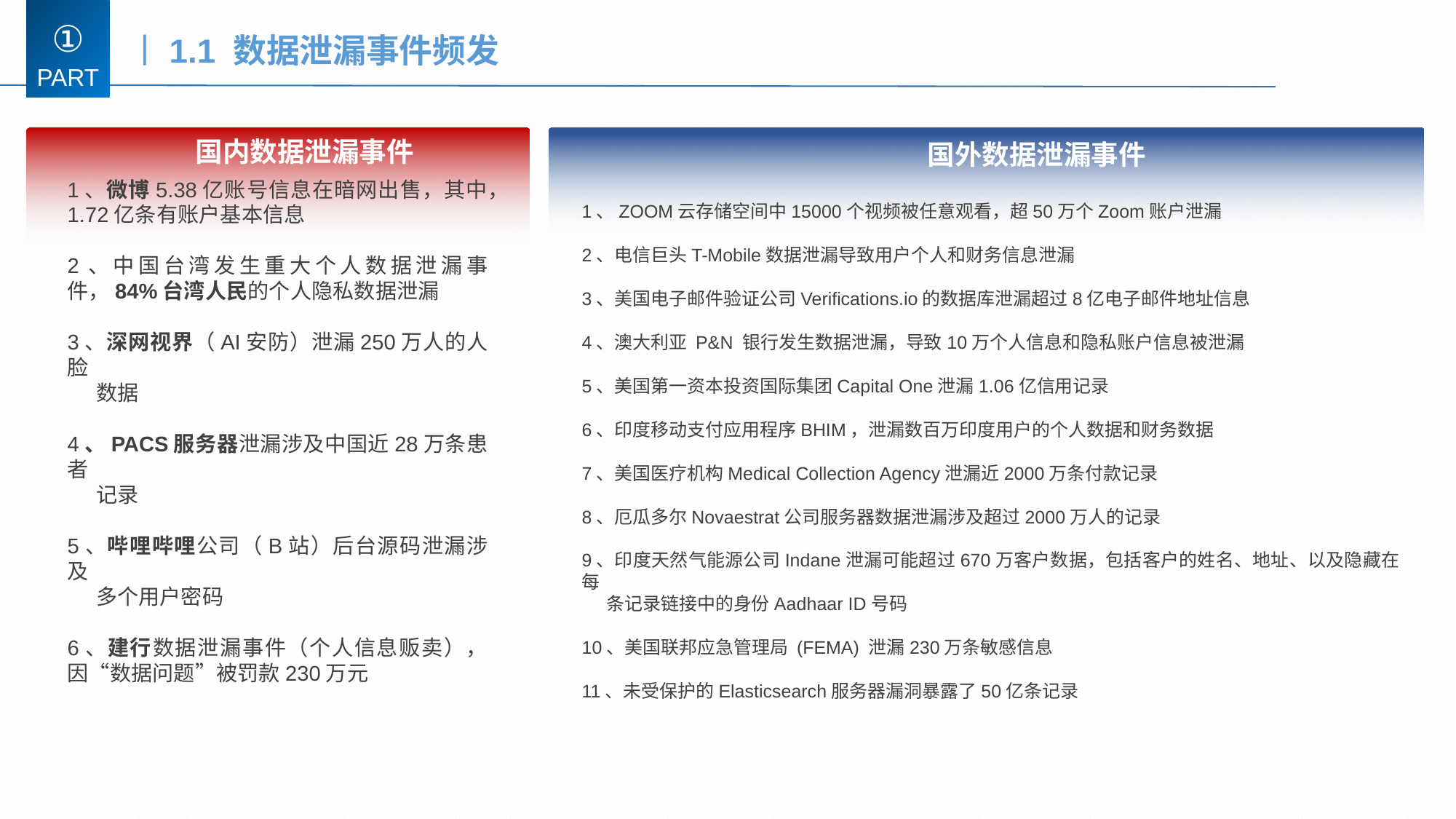

①
丨1.1 数据泄漏事件频发
PART

国内数据泄漏事件
国外数据泄漏事件
1、ZOOM云存储空间中15000个视频被任意观看，超50万个Zoom账户泄漏

2、电信巨头T-Mobile数据泄漏导致用户个人和财务信息泄漏

3、美国电子邮件验证公司Verifications.io的数据库泄漏超过8亿电子邮件地址信息

4、澳大利亚 P&N 银行发生数据泄漏，导致10万个人信息和隐私账户信息被泄漏

5、美国第一资本投资国际集团Capital One泄漏1.06亿信用记录

6、印度移动支付应用程序BHIM，泄漏数百万印度用户的个人数据和财务数据

7、美国医疗机构Medical Collection Agency泄漏近2000万条付款记录

8、厄瓜多尔Novaestrat公司服务器数据泄漏涉及超过2000万人的记录

9、印度天然气能源公司Indane泄漏可能超过670万客户数据，包括客户的姓名、地址、以及隐藏在每
     条记录链接中的身份Aadhaar ID号码

10、美国联邦应急管理局 (FEMA) 泄漏230万条敏感信息

11、未受保护的Elasticsearch服务器漏洞暴露了50亿条记录
1、微博5.38亿账号信息在暗网出售，其中，1.72亿条有账户基本信息

2、中国台湾发生重大个人数据泄漏事件，84%台湾人民的个人隐私数据泄漏

3、深网视界（AI安防）泄漏250万人的人脸
     数据

4、PACS服务器泄漏涉及中国近28万条患者
     记录

5、哔哩哔哩公司（B站）后台源码泄漏涉及
     多个用户密码

6、建行数据泄漏事件（个人信息贩卖），因“数据问题”被罚款230万元